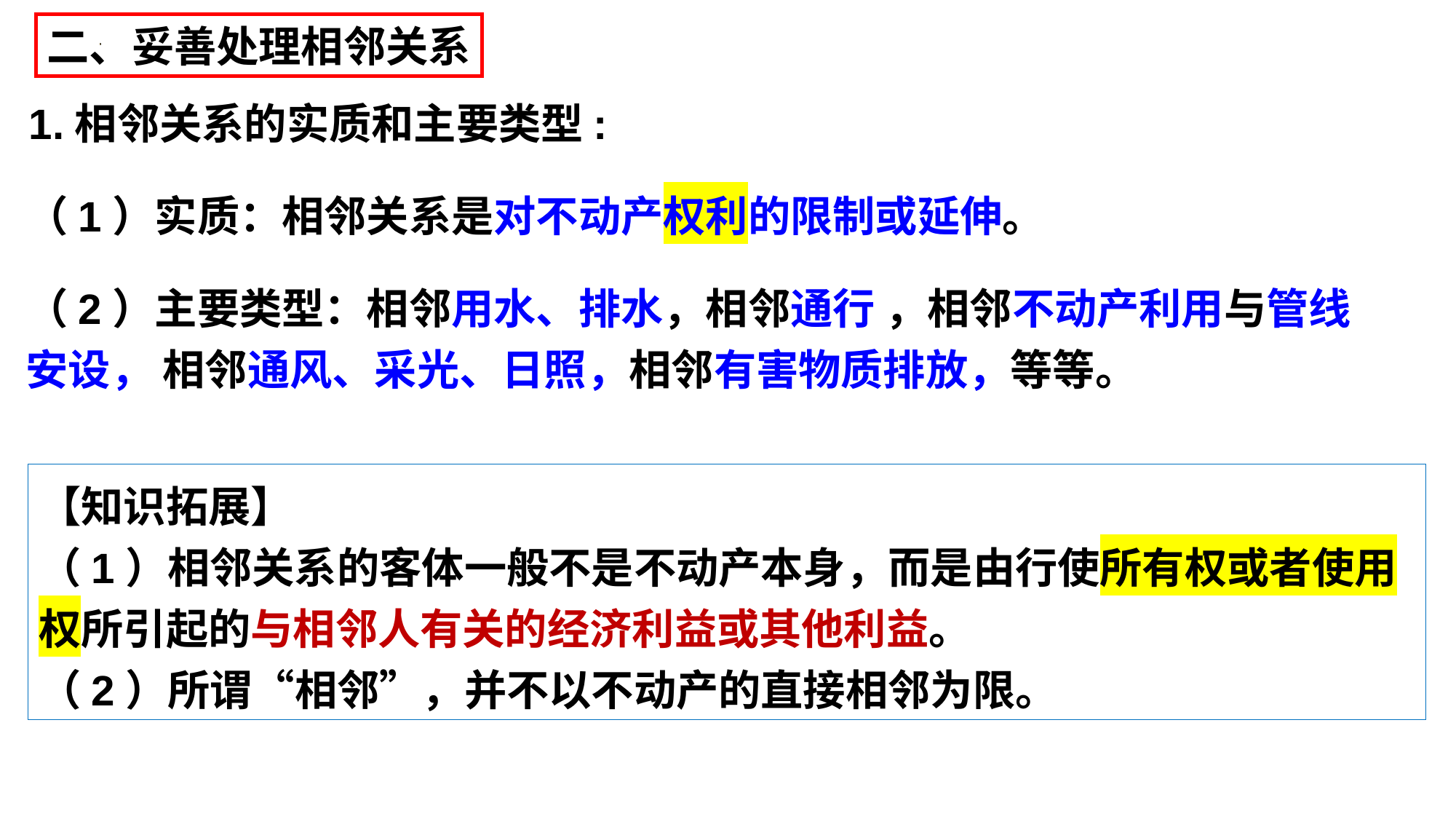

二、妥善处理相邻关系
1.相邻关系的实质和主要类型:

（1）实质：相邻关系是对不动产权利的限制或延伸。
（2）主要类型：相邻用水、排水，相邻通行 ，相邻不动产利用与管线安设， 相邻通风、采光、日照，相邻有害物质排放，等等。
【知识拓展】
（1）相邻关系的客体一般不是不动产本身，而是由行使所有权或者使用权所引起的与相邻人有关的经济利益或其他利益。
（2）所谓“相邻”，并不以不动产的直接相邻为限。